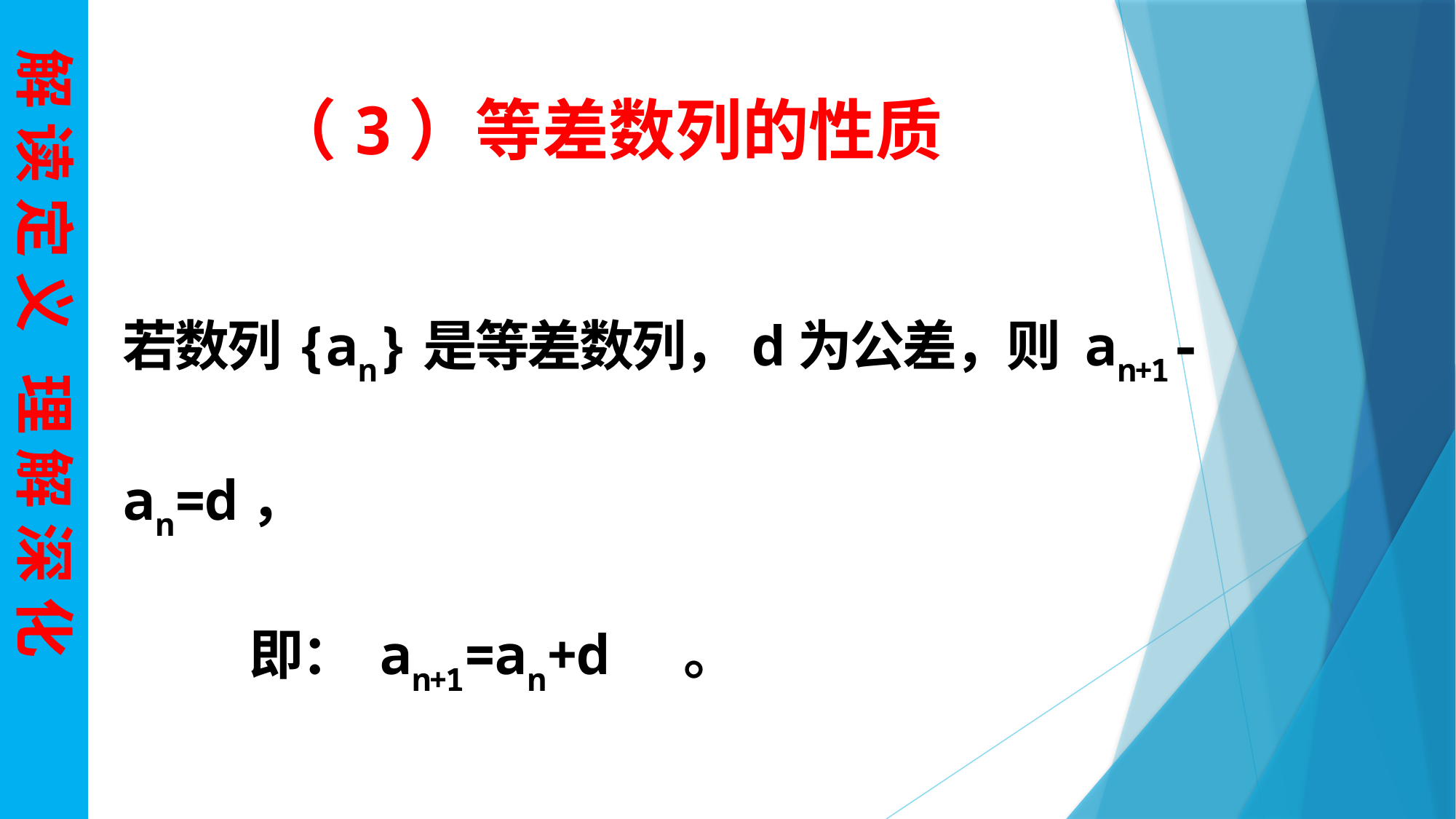

解 读 定 义   理 解 深 化
（3）等差数列的性质
若数列{an}是等差数列，d为公差，则 an+1-an=d，
           即： an+1=an+d  。